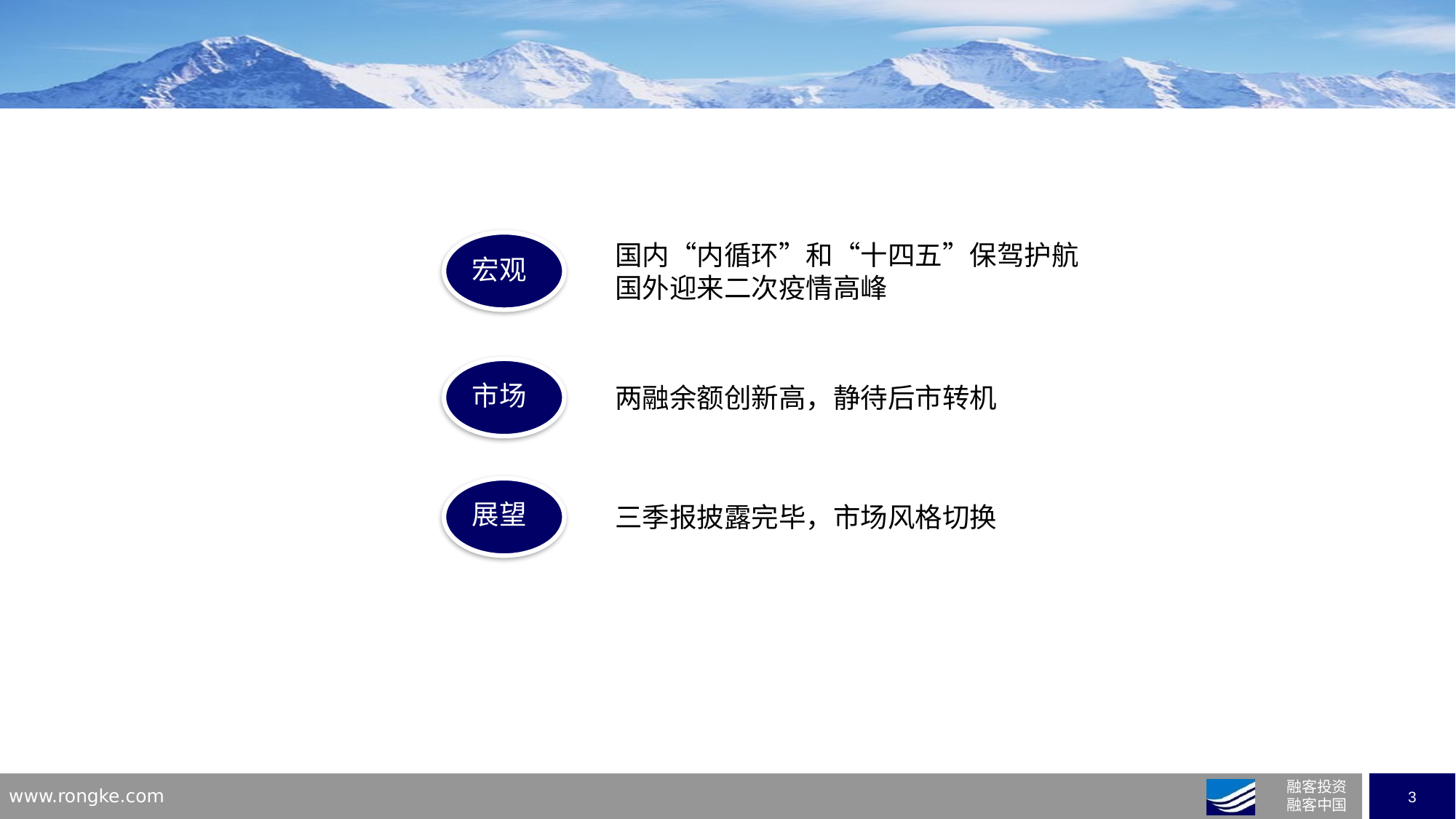

国内“内循环”和“十四五”保驾护航
国外迎来二次疫情高峰
宏观

市场
两融余额创新高，静待后市转机

展望
三季报披露完毕，市场风格切换
业务